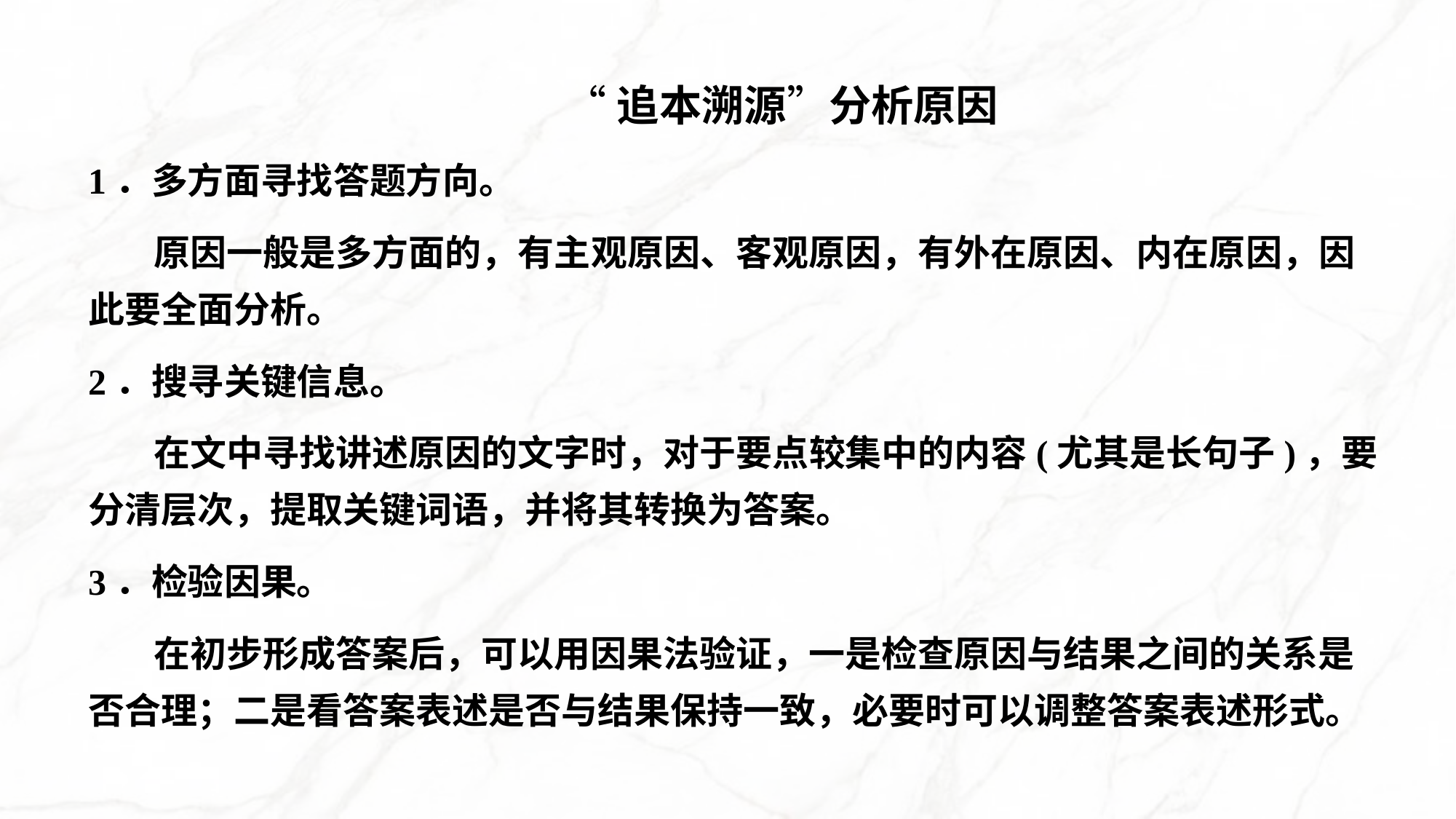

“追本溯源”分析原因
1．多方面寻找答题方向。
       原因一般是多方面的，有主观原因、客观原因，有外在原因、内在原因，因此要全面分析。
2．搜寻关键信息。
       在文中寻找讲述原因的文字时，对于要点较集中的内容(尤其是长句子)，要分清层次，提取关键词语，并将其转换为答案。
3．检验因果。
       在初步形成答案后，可以用因果法验证，一是检查原因与结果之间的关系是否合理；二是看答案表述是否与结果保持一致，必要时可以调整答案表述形式。